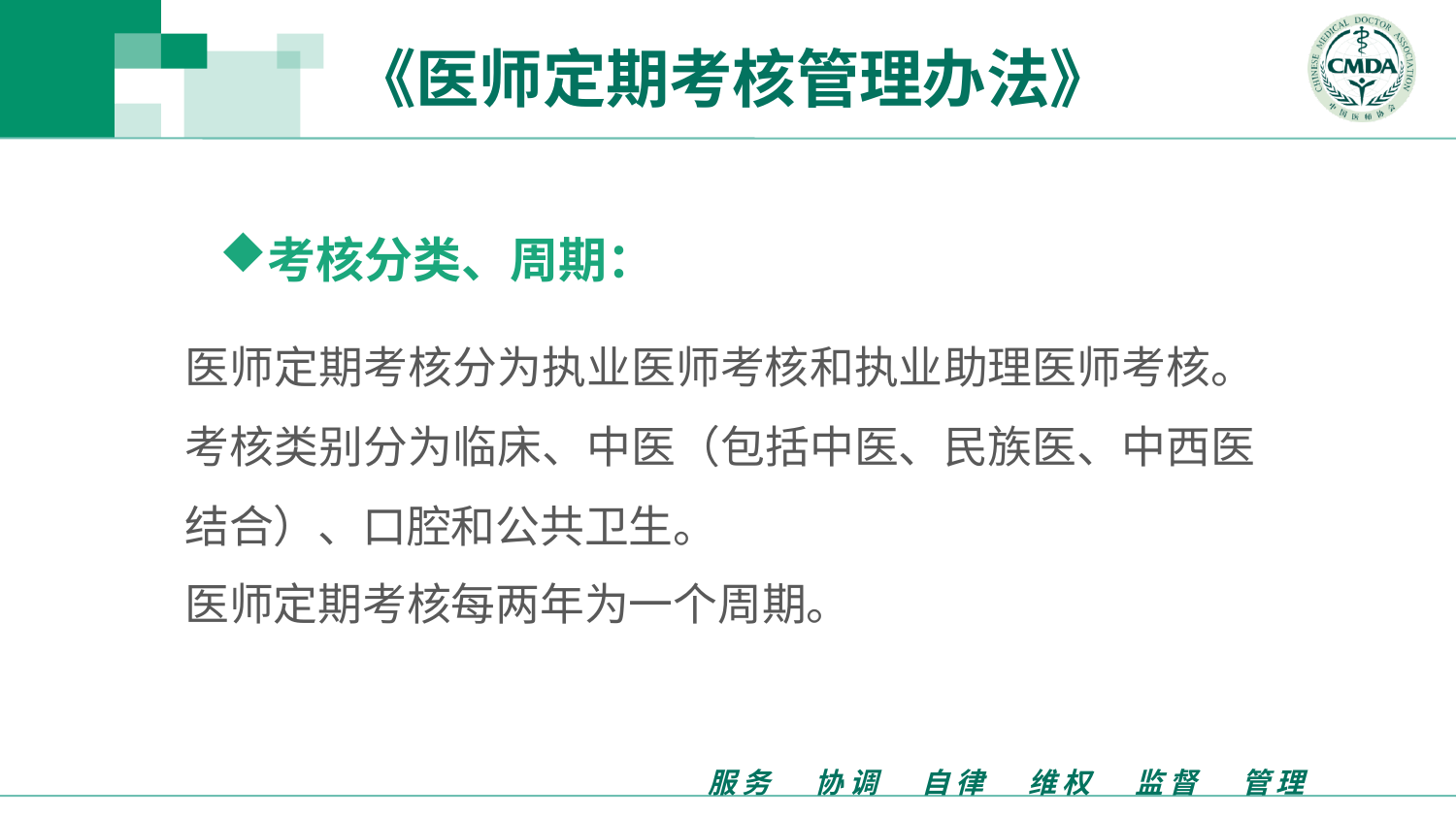

《医师定期考核管理办法》
考核分类、周期：
医师定期考核分为执业医师考核和执业助理医师考核。考核类别分为临床、中医（包括中医、民族医、中西医结合）、口腔和公共卫生。
医师定期考核每两年为一个周期。